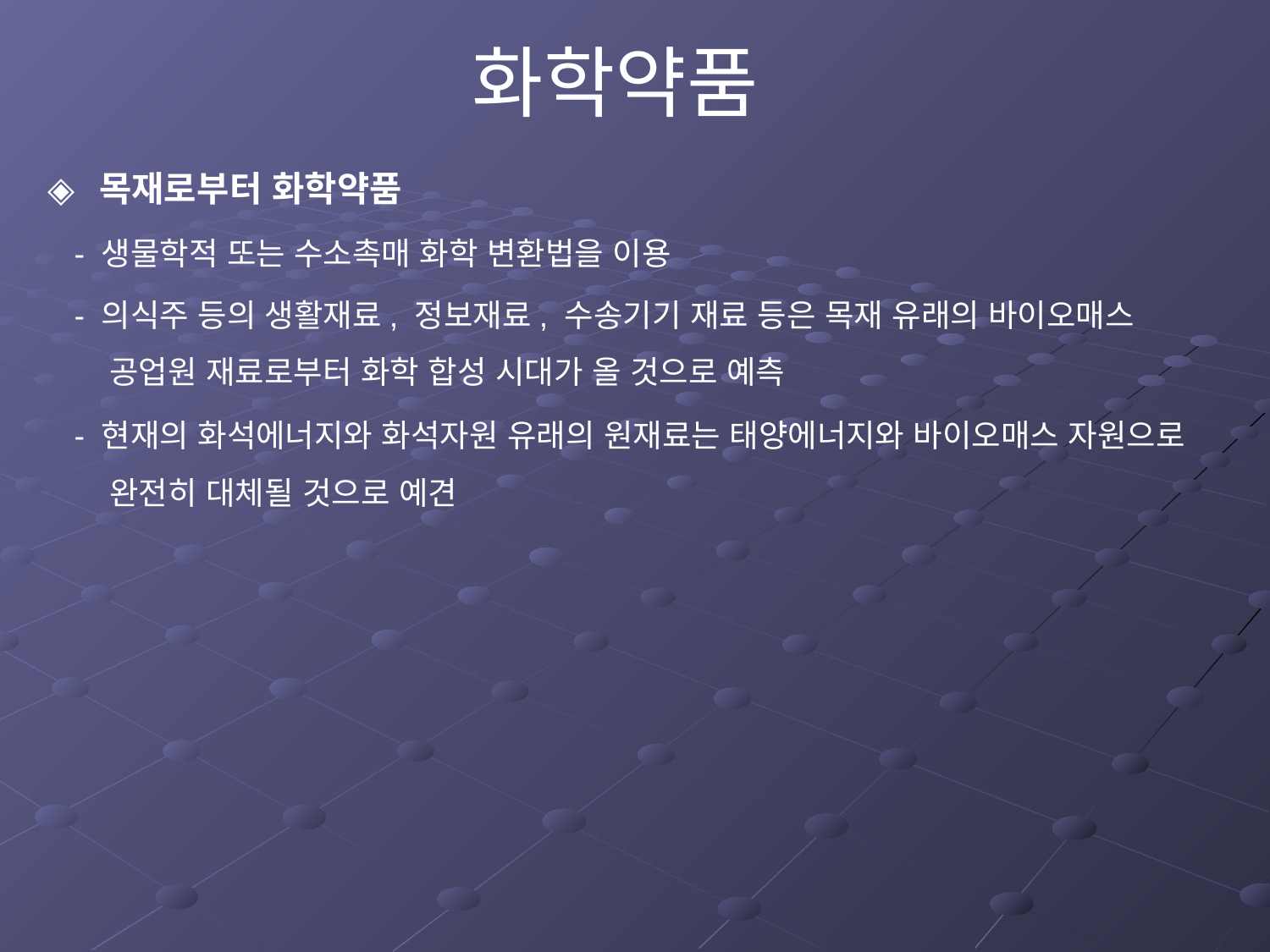

화학약품
◈  목재로부터 화학약품
   - 생물학적 또는 수소촉매 화학 변환법을 이용
   - 의식주 등의 생활재료, 정보재료, 수송기기 재료 등은 목재 유래의 바이오매스 공업원 재료로부터 화학 합성 시대가 올 것으로 예측
   - 현재의 화석에너지와 화석자원 유래의 원재료는 태양에너지와 바이오매스 자원으로 완전히 대체될 것으로 예견